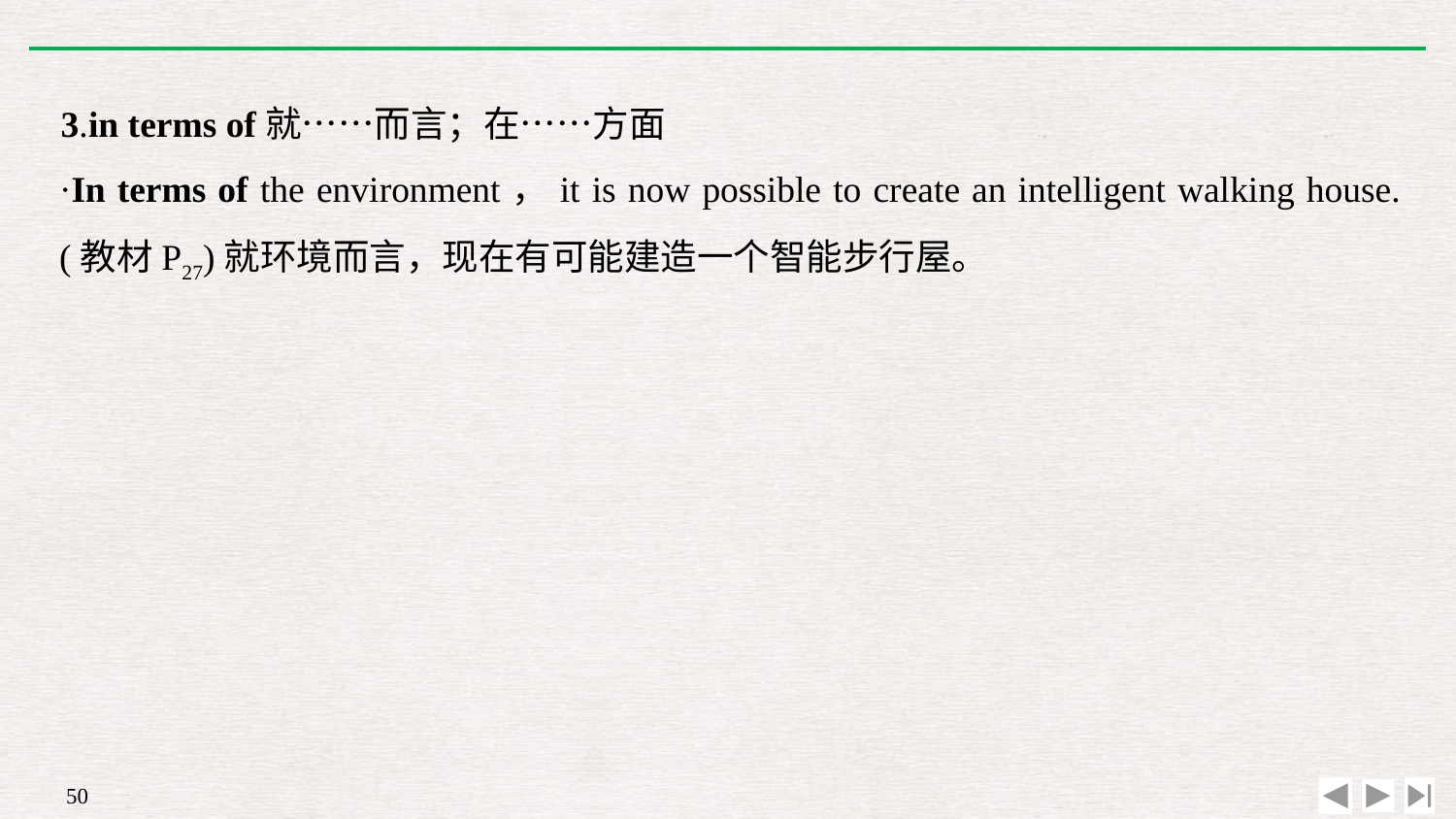

3.in terms of就……而言；在……方面
·In terms of the environment，it is now possible to create an intelligent walking house.(教材P27)就环境而言，现在有可能建造一个智能步行屋。